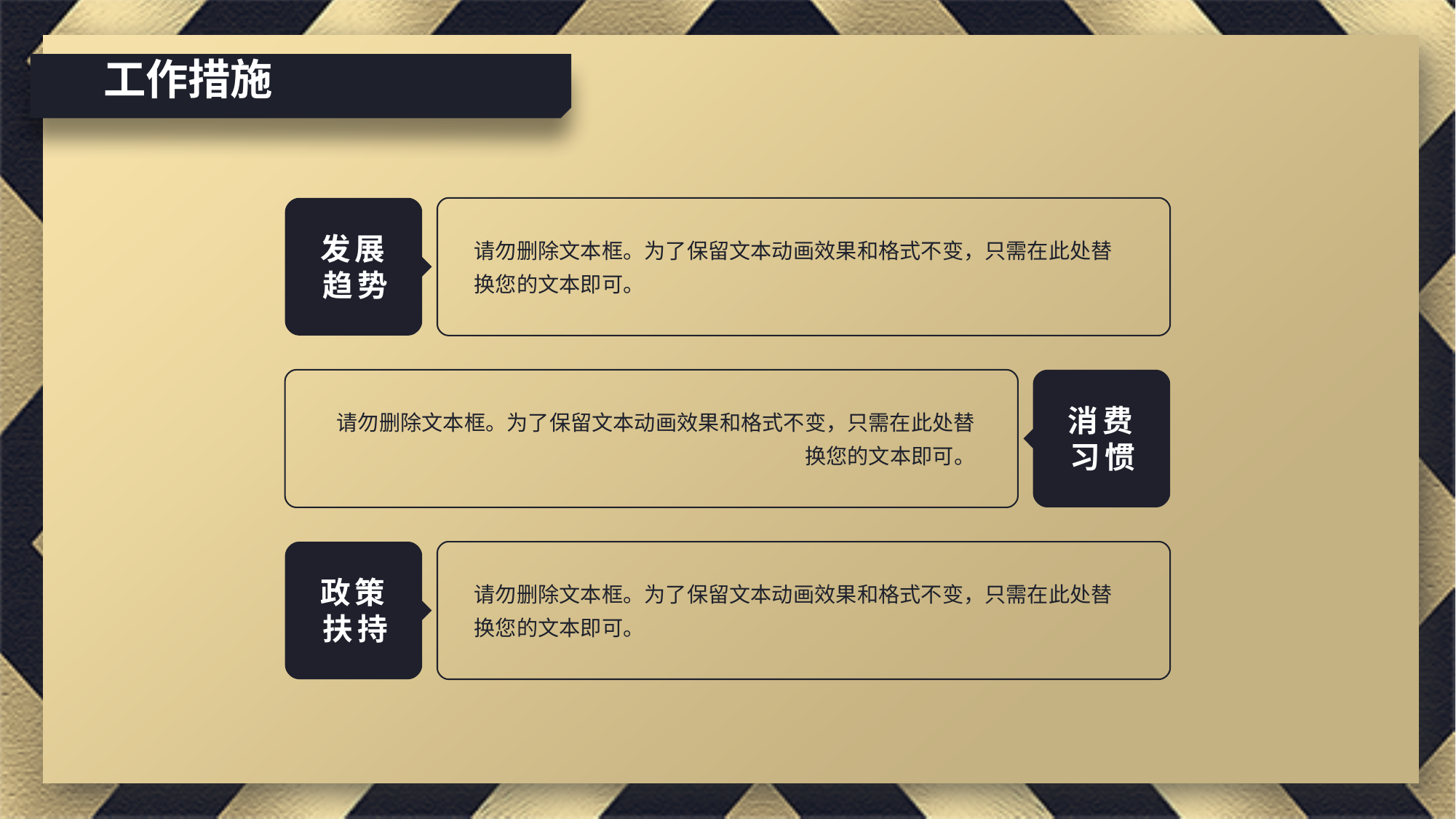

工作措施

发展趋势

请勿删除文本框。为了保留文本动画效果和格式不变，只需在此处替换您的文本即可。

请勿删除文本框。为了保留文本动画效果和格式不变，只需在此处替换您的文本即可。

消费习惯

政策扶持

请勿删除文本框。为了保留文本动画效果和格式不变，只需在此处替换您的文本即可。